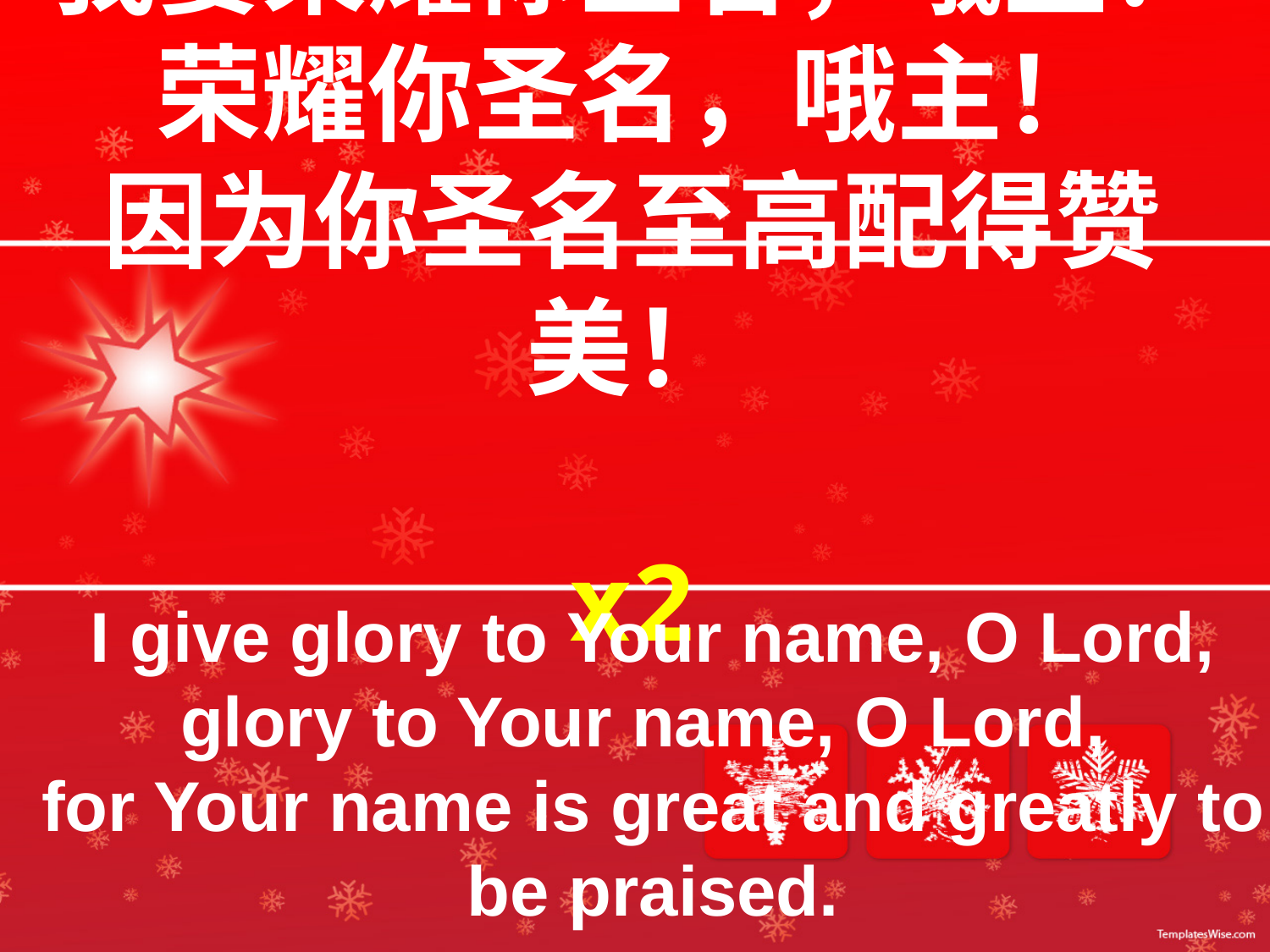

我要荣耀你圣名，哦主！
荣耀你圣名，哦主！
因为你圣名至高配得赞美！

x2
I give glory to Your name, O Lord,
glory to Your name, O Lord,
for Your name is great and greatly to be praised.